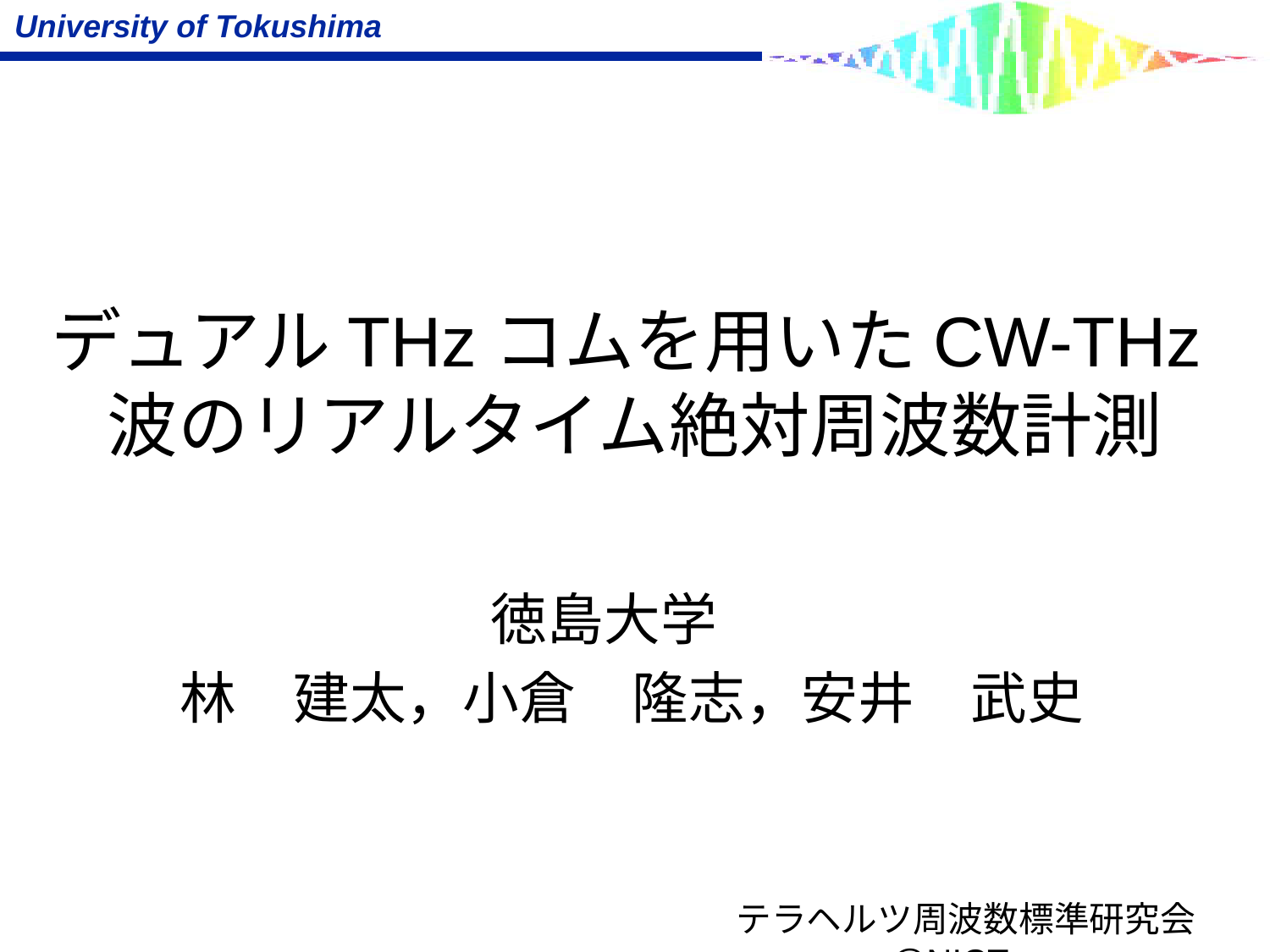

# デュアルTHzコムを用いたCW-THz波のリアルタイム絶対周波数計測
徳島大学
林　建太，小倉　隆志，安井　武史
テラヘルツ周波数標準研究会@NICT